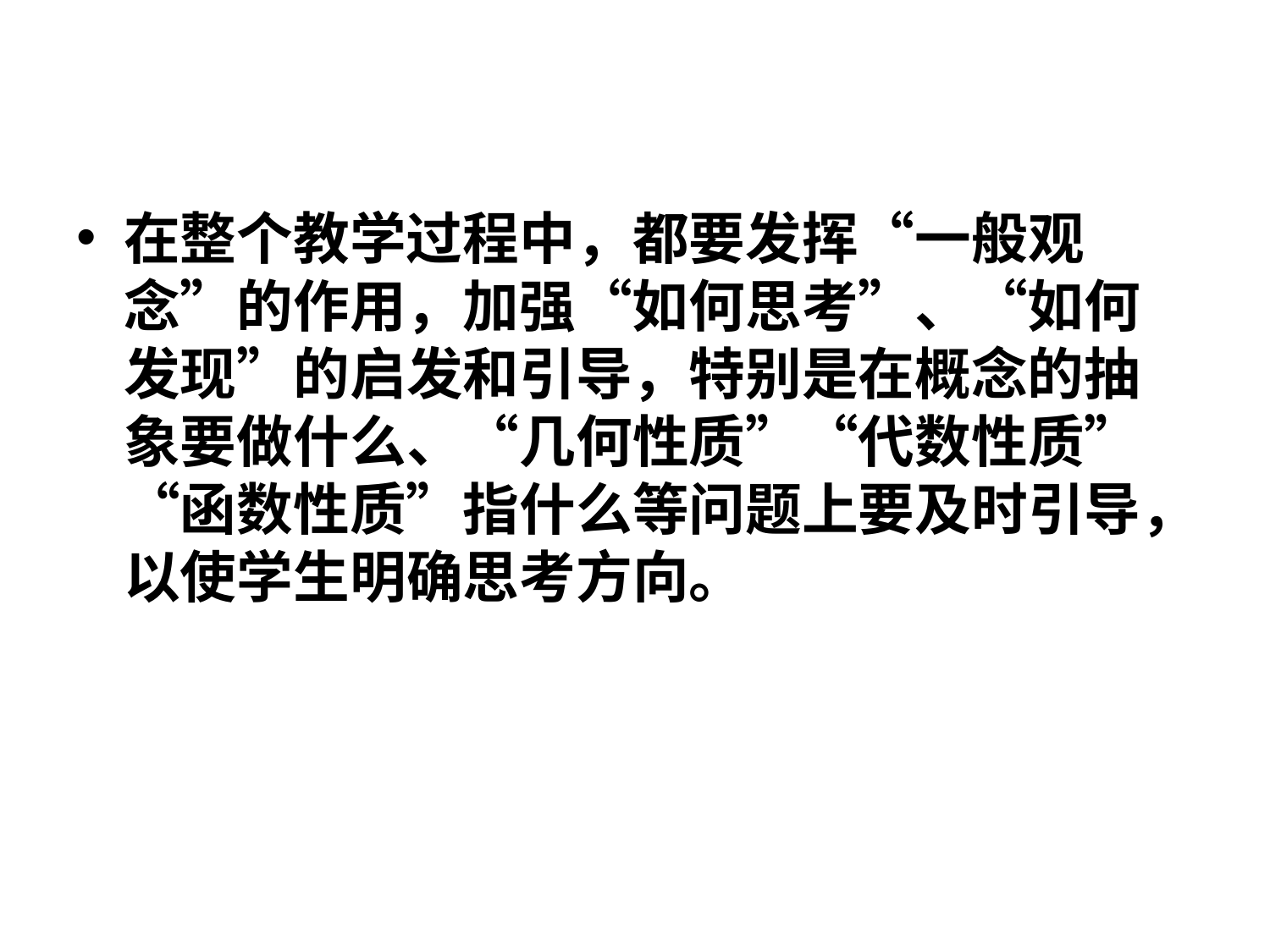

#
在整个教学过程中，都要发挥“一般观念”的作用，加强“如何思考”、“如何发现”的启发和引导，特别是在概念的抽象要做什么、“几何性质”“代数性质”“函数性质”指什么等问题上要及时引导，以使学生明确思考方向。